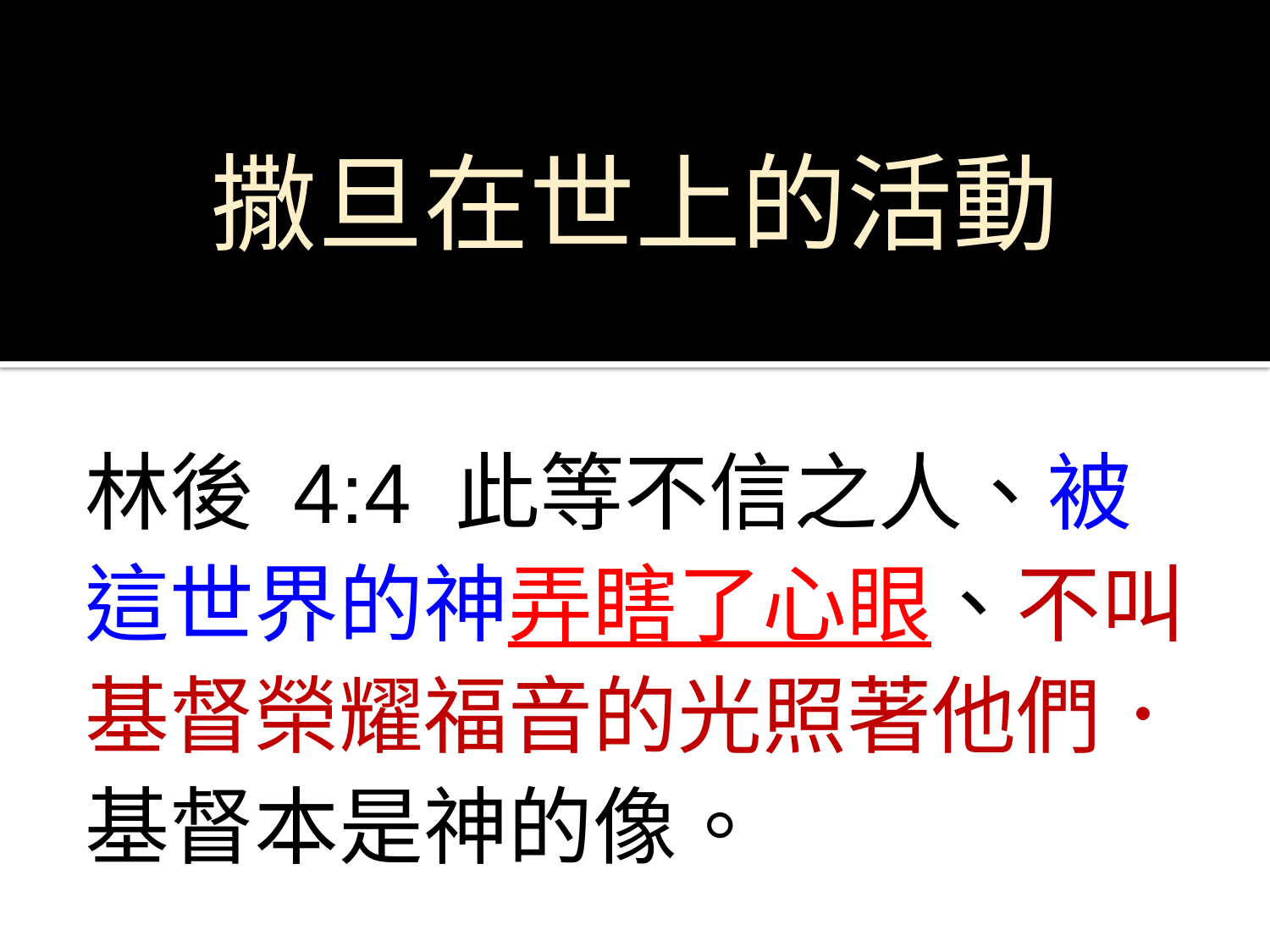

# 撒旦在世上的活動
林後 4:4 此等不信之人、被這世界的神弄瞎了心眼、不叫基督榮耀福音的光照著他們．基督本是神的像。